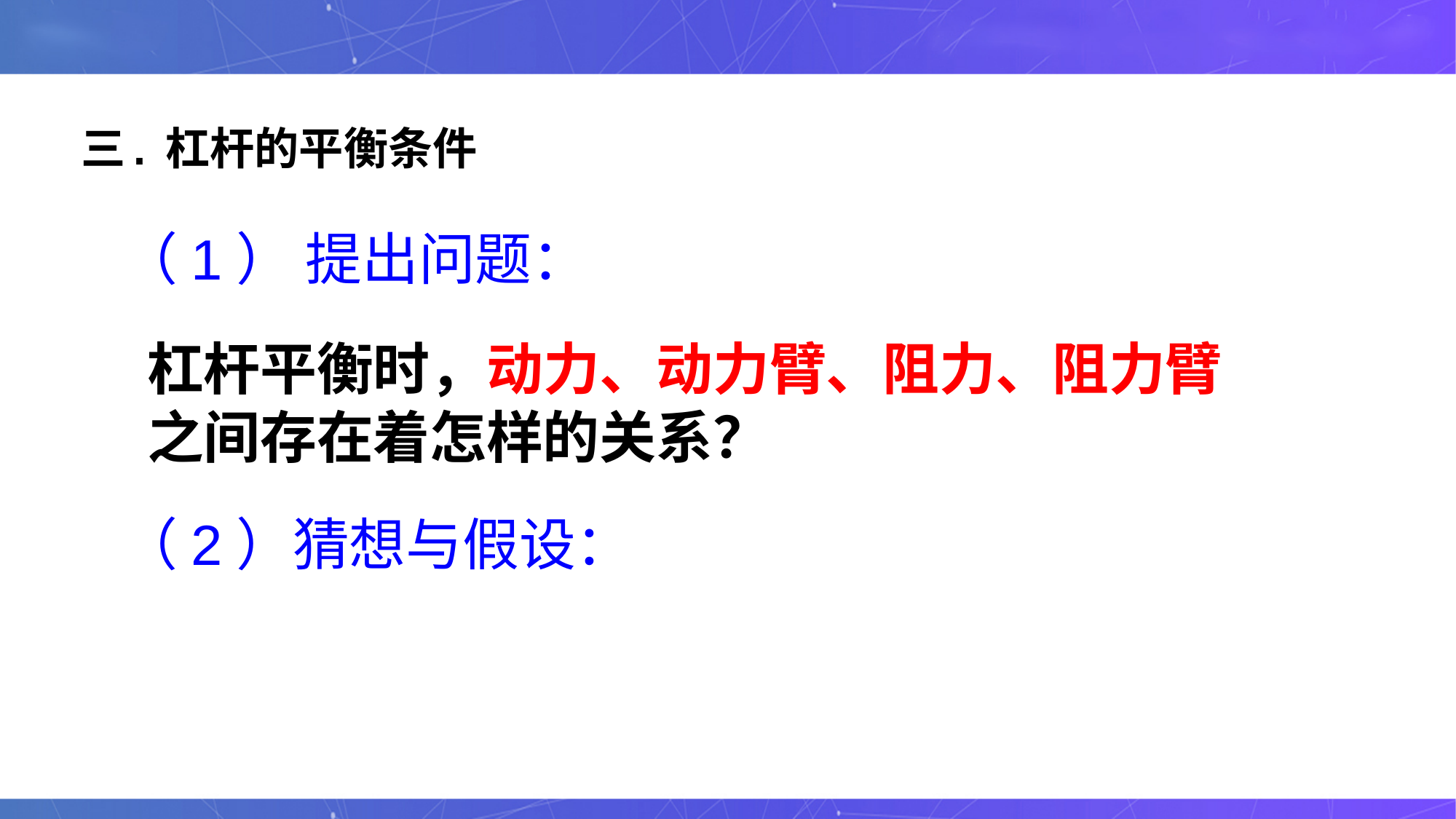

# 三. 杠杆的平衡条件
（1） 提出问题：
杠杆平衡时，动力、动力臂、阻力、阻力臂
之间存在着怎样的关系？
（2）猜想与假设：